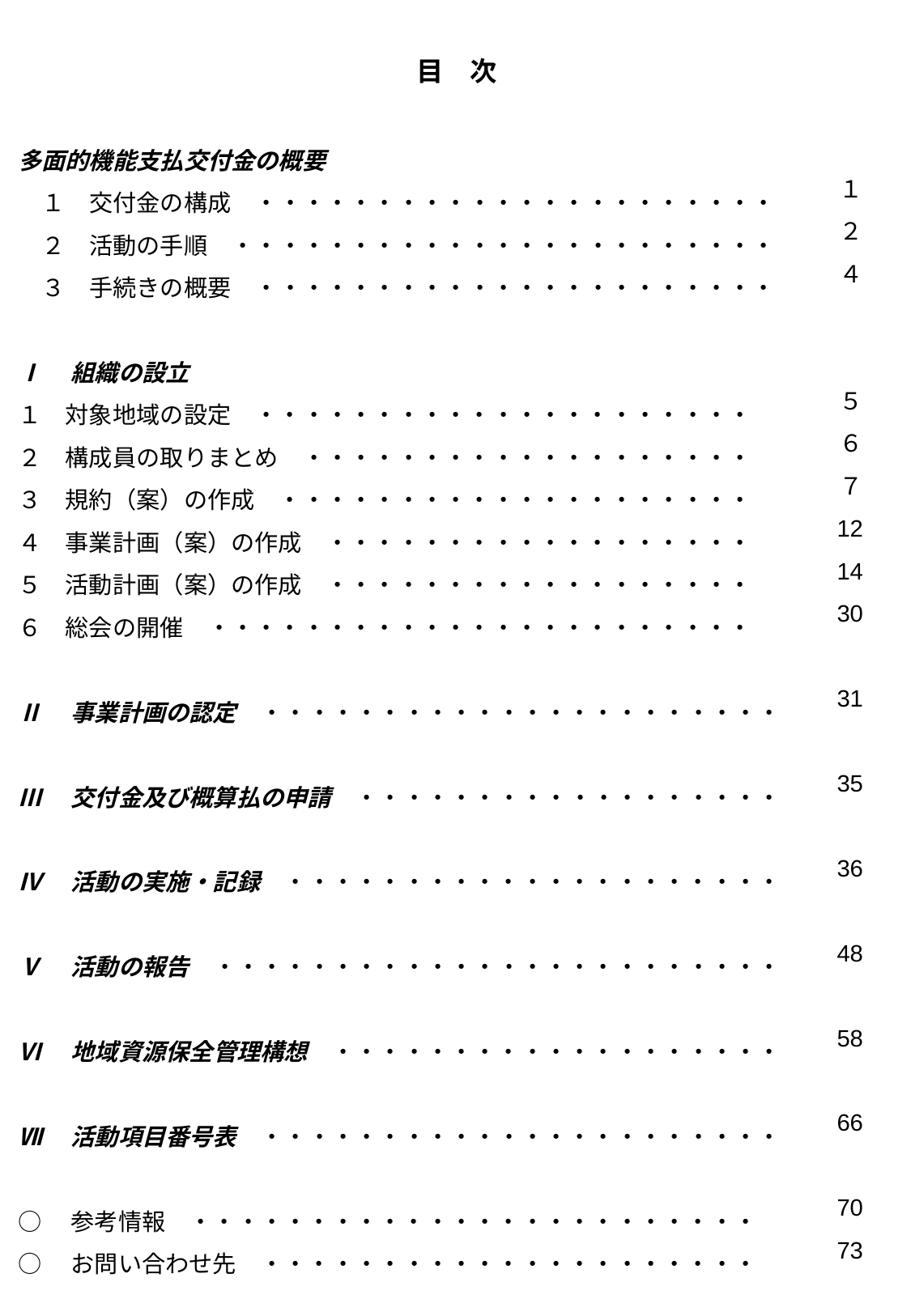

目　次
多面的機能支払交付金の概要
１　交付金の構成　・・・・・・・・・・・・・・・・・・・・・・
２　活動の手順　・・・・・・・・・・・・・・・・・・・・・・・
３　手続きの概要　・・・・・・・・・・・・・・・・・・・・・・

Ⅰ　組織の設立
１　対象地域の設定　・・・・・・・・・・・・・・・・・・・・・
２　構成員の取りまとめ　・・・・・・・・・・・・・・・・・・・
３　規約（案）の作成　・・・・・・・・・・・・・・・・・・・・
４　事業計画（案）の作成　・・・・・・・・・・・・・・・・・・
５　活動計画（案）の作成　・・・・・・・・・・・・・・・・・・
６　総会の開催　・・・・・・・・・・・・・・・・・・・・・・・

Ⅱ　事業計画の認定　・・・・・・・・・・・・・・・・・・・・・・

Ⅲ　交付金及び概算払の申請　・・・・・・・・・・・・・・・・・・

Ⅳ　活動の実施・記録　・・・・・・・・・・・・・・・・・・・・・

Ⅴ　活動の報告　・・・・・・・・・・・・・・・・・・・・・・・・

Ⅵ　地域資源保全管理構想　・・・・・・・・・・・・・・・・・・・

Ⅶ　活動項目番号表　・・・・・・・・・・・・・・・・・・・・・・

○　参考情報　・・・・・・・・・・・・・・・・・・・・・・・・
○　お問い合わせ先　・・・・・・・・・・・・・・・・・・・・・

１
２
４

５
６
７
12
14
30

31

35

36

48

58

66

70
73